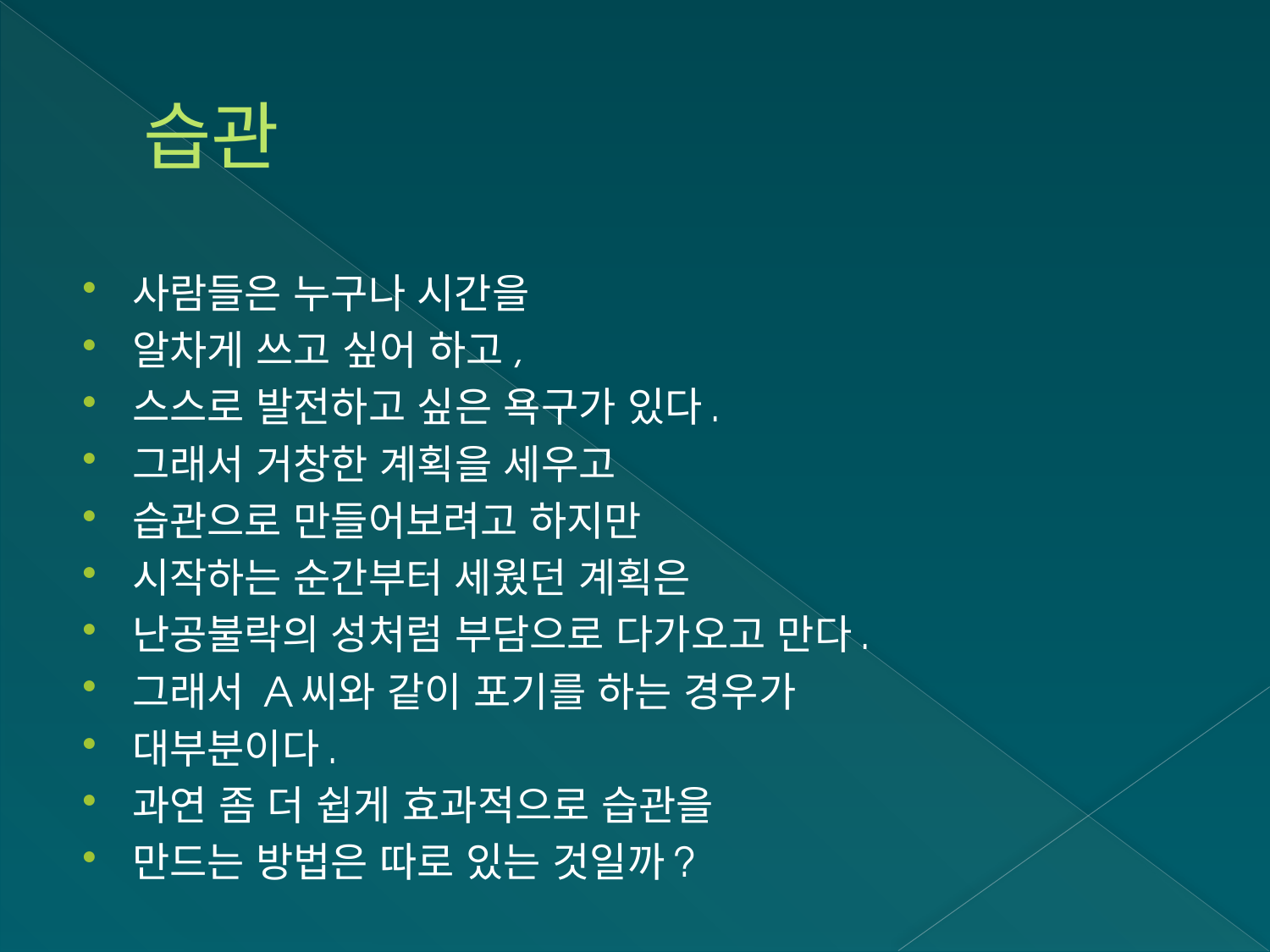

# 습관
사람들은 누구나 시간을
알차게 쓰고 싶어 하고,
스스로 발전하고 싶은 욕구가 있다.
그래서 거창한 계획을 세우고
습관으로 만들어보려고 하지만
시작하는 순간부터 세웠던 계획은
난공불락의 성처럼 부담으로 다가오고 만다.
그래서 A씨와 같이 포기를 하는 경우가
대부분이다.
과연 좀 더 쉽게 효과적으로 습관을
만드는 방법은 따로 있는 것일까?